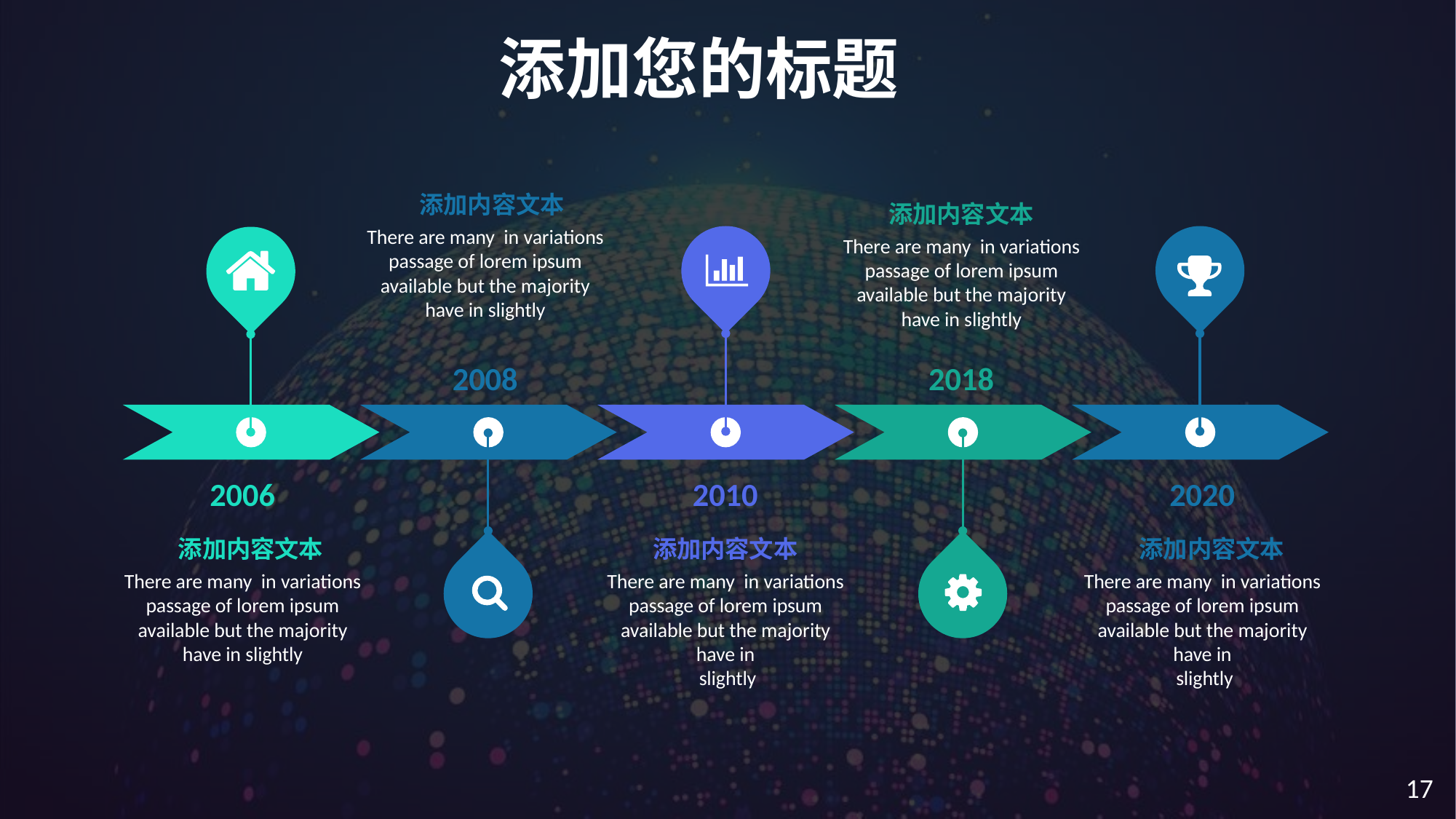

添加您的标题
添加内容文本
There are many  in variations passage of lorem ipsum available but the majority have in slightly
添加内容文本
There are many  in variations passage of lorem ipsum available but the majority have in slightly

2008
2018

2006
2010
2020
添加内容文本
There are many  in variations passage of lorem ipsum available but the majority have in slightly
添加内容文本
There are many  in variations passage of lorem ipsum available but the majority have in
 slightly
添加内容文本
There are many  in variations passage of lorem ipsum available but the majority have in
 slightly

17